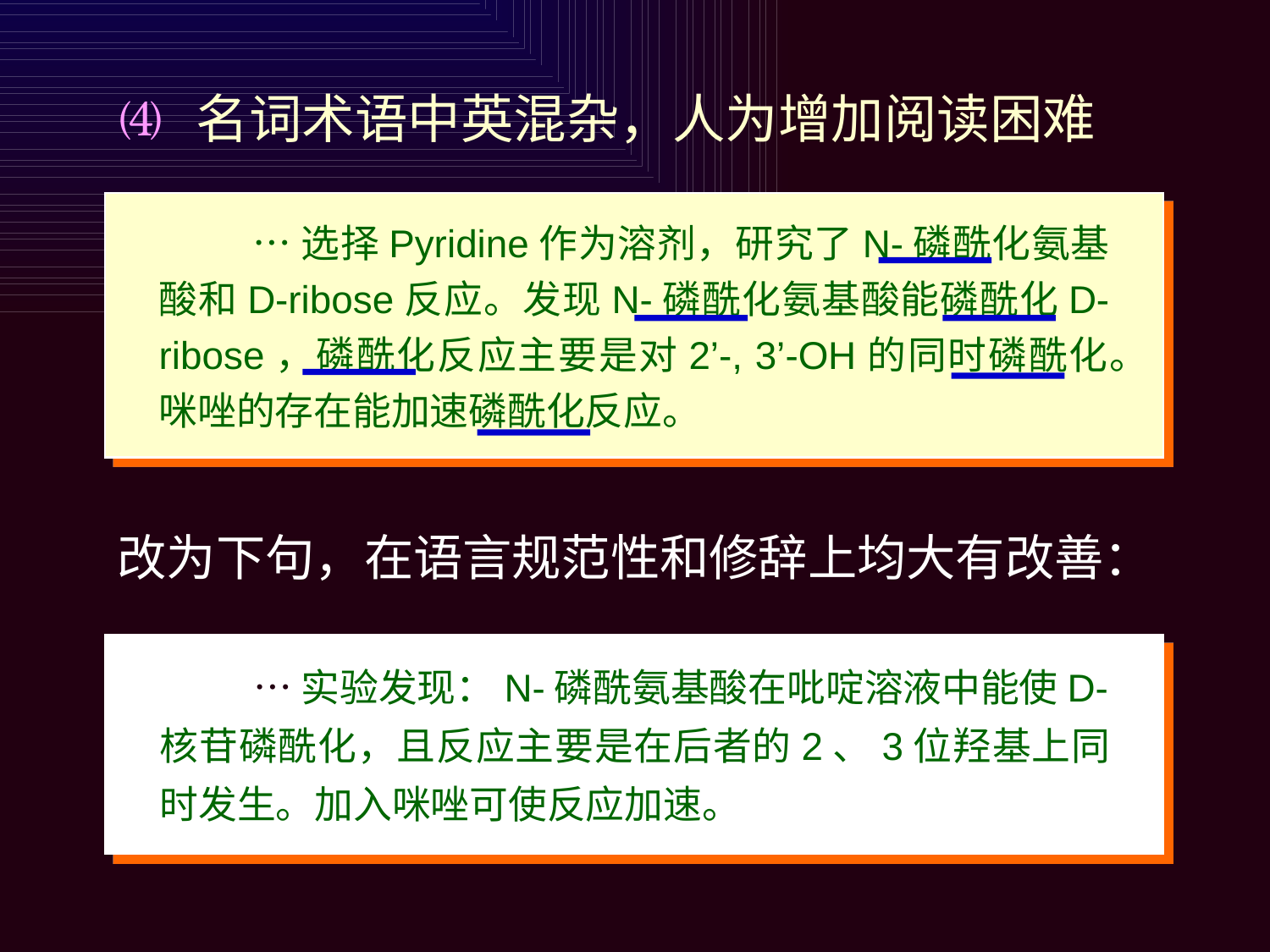

名词术语中英混杂，人为增加阅读困难

…选择Pyridine作为溶剂，研究了N-磷酰化氨基酸和D-ribose反应。发现N-磷酰化氨基酸能磷酰化D-ribose，磷酰化反应主要是对2’-, 3’-OH的同时磷酰化。咪唑的存在能加速磷酰化反应。

改为下句，在语言规范性和修辞上均大有改善：

…实验发现：N-磷酰氨基酸在吡啶溶液中能使D-核苷磷酰化，且反应主要是在后者的2、3位羟基上同时发生。加入咪唑可使反应加速。